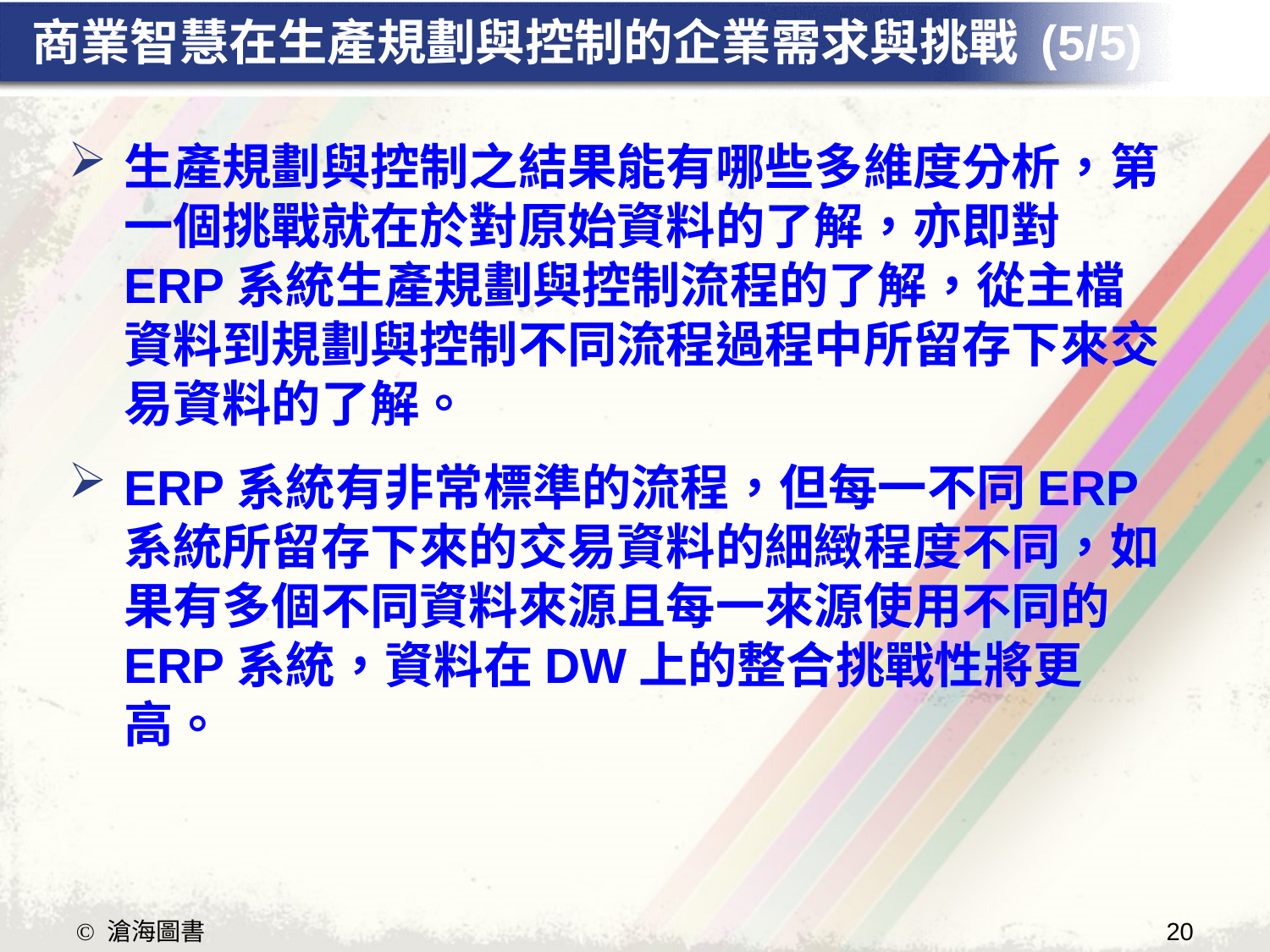

# 商業智慧在生產規劃與控制的企業需求與挑戰 (5/5)
生產規劃與控制之結果能有哪些多維度分析，第一個挑戰就在於對原始資料的了解，亦即對ERP系統生產規劃與控制流程的了解，從主檔資料到規劃與控制不同流程過程中所留存下來交易資料的了解。
ERP系統有非常標準的流程，但每一不同ERP系統所留存下來的交易資料的細緻程度不同，如果有多個不同資料來源且每一來源使用不同的ERP系統，資料在DW上的整合挑戰性將更高。

20